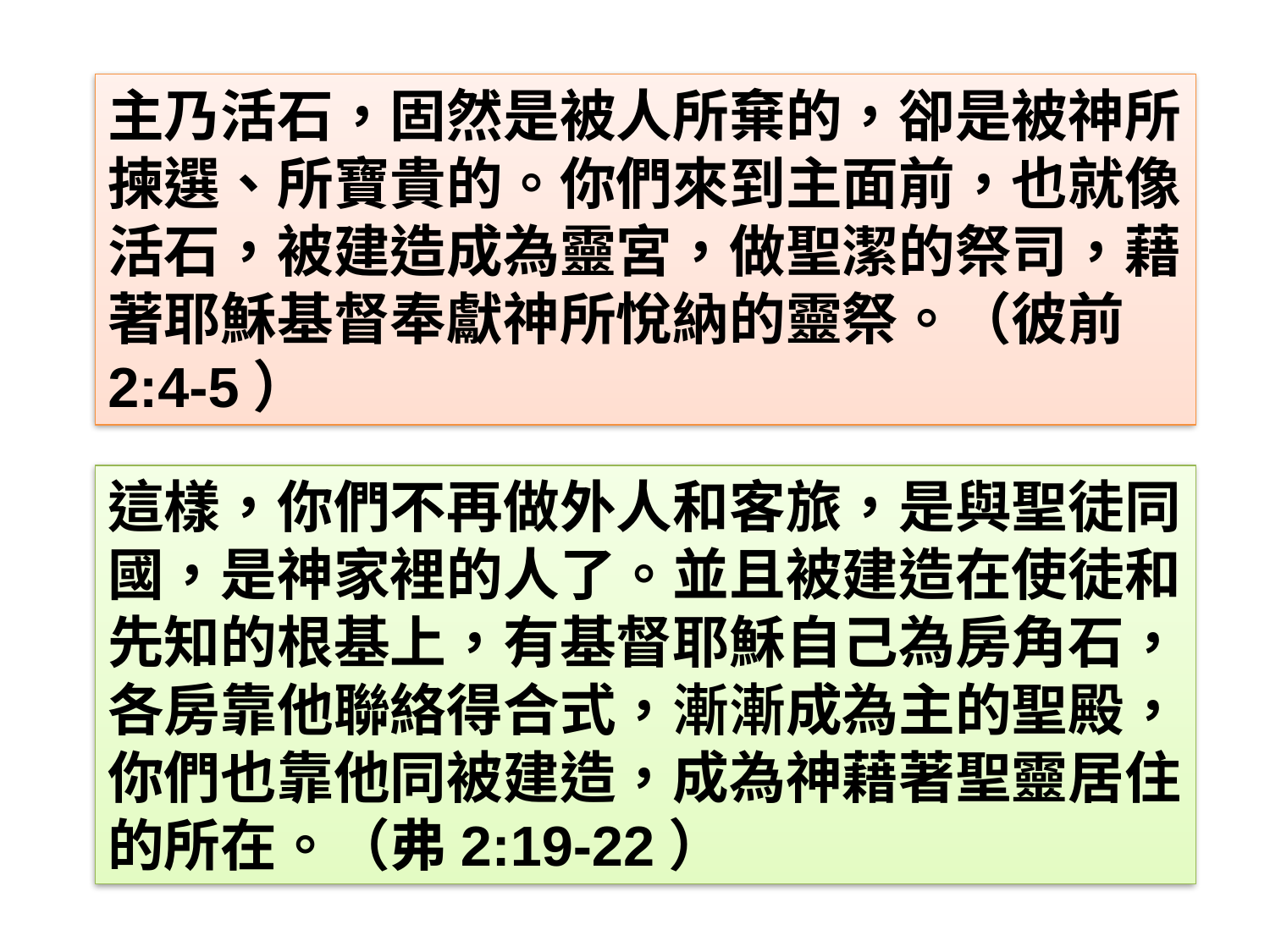

主乃活石，固然是被人所棄的，卻是被神所揀選、所寶貴的。你們來到主面前，也就像活石，被建造成為靈宮，做聖潔的祭司，藉著耶穌基督奉獻神所悅納的靈祭。（彼前2:4-5）
這樣，你們不再做外人和客旅，是與聖徒同國，是神家裡的人了。並且被建造在使徒和先知的根基上，有基督耶穌自己為房角石，各房靠他聯絡得合式，漸漸成為主的聖殿，你們也靠他同被建造，成為神藉著聖靈居住的所在。（弗2:19-22）